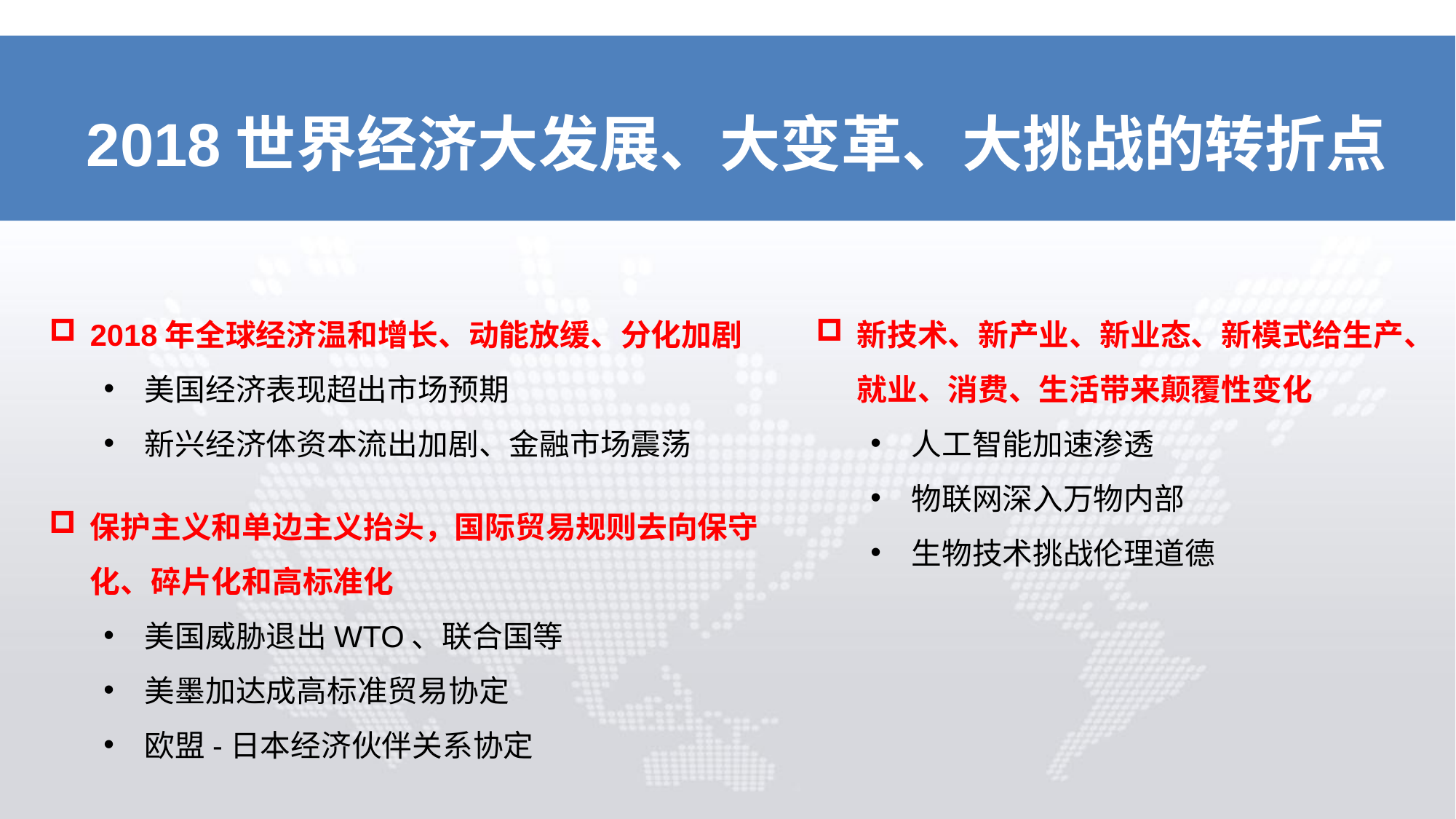

2018世界经济大发展、大变革、大挑战的转折点
2018年全球经济温和增长、动能放缓、分化加剧
美国经济表现超出市场预期
新兴经济体资本流出加剧、金融市场震荡
新技术、新产业、新业态、新模式给生产、就业、消费、生活带来颠覆性变化
人工智能加速渗透
物联网深入万物内部
生物技术挑战伦理道德
保护主义和单边主义抬头，国际贸易规则去向保守化、碎片化和高标准化
美国威胁退出WTO、联合国等
美墨加达成高标准贸易协定
欧盟-日本经济伙伴关系协定